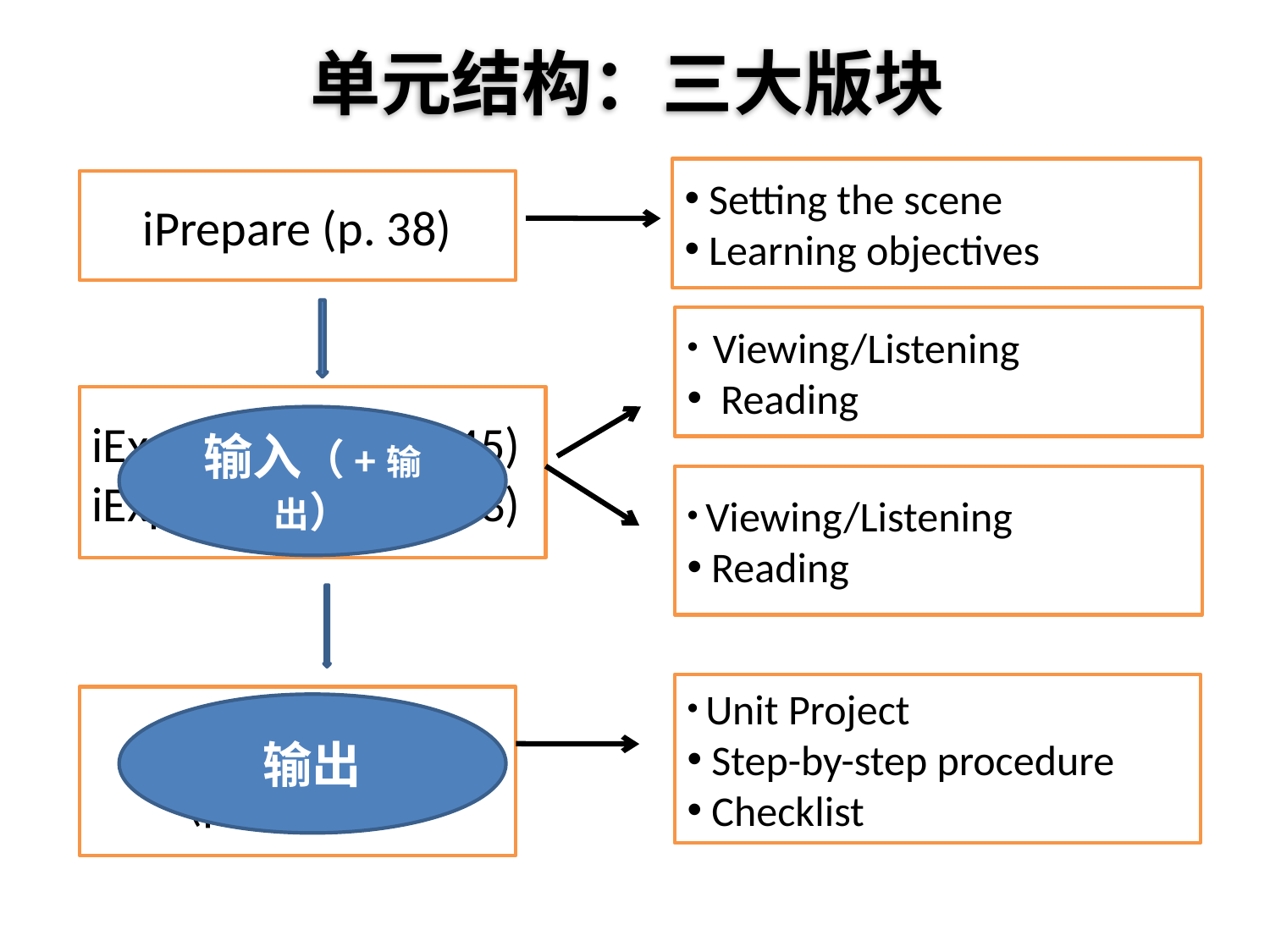

单元结构：三大版块
 Setting the scene
 Learning objectives
iPrepare (p. 38)

  Viewing/Listening
  Reading
 Viewing/Listening
 Reading
iExplore 1 (pp. 39-45)
iExplore 2 (pp. 46-53)
输入（+输出）
输出

 Unit Project
 Step-by-step procedure
 Checklist
iProduce
(pp. 54-55)